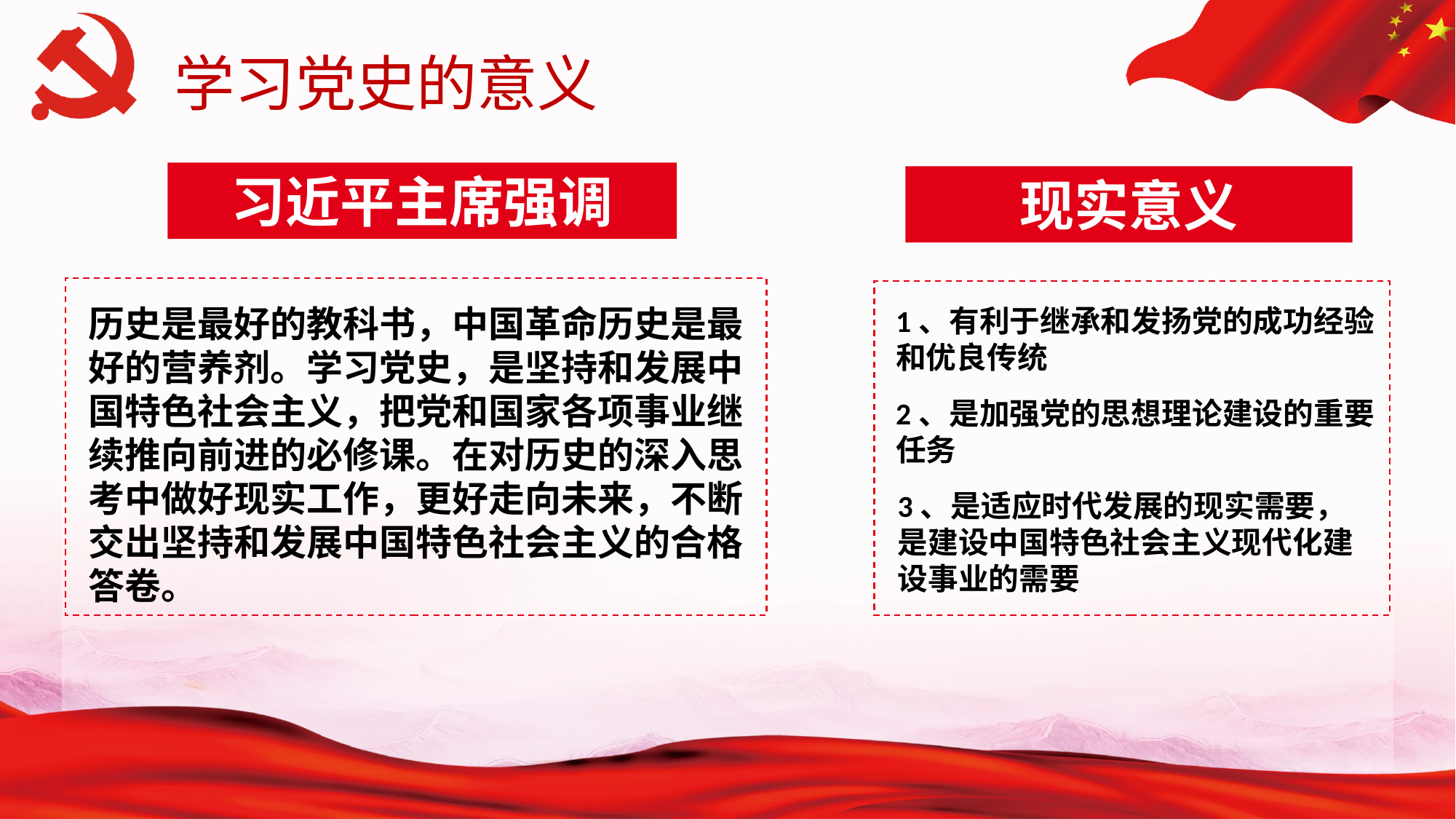

学习党史的意义
习近平主席强调

现实意义

历史是最好的教科书，中国革命历史是最好的营养剂。学习党史，是坚持和发展中国特色社会主义，把党和国家各项事业继续推向前进的必修课。在对历史的深入思考中做好现实工作，更好走向未来，不断交出坚持和发展中国特色社会主义的合格答卷。
1、有利于继承和发扬党的成功经验
和优良传统
2、是加强党的思想理论建设的重要
任务
3、是适应时代发展的现实需要，是建设中国特色社会主义现代化建设事业的需要